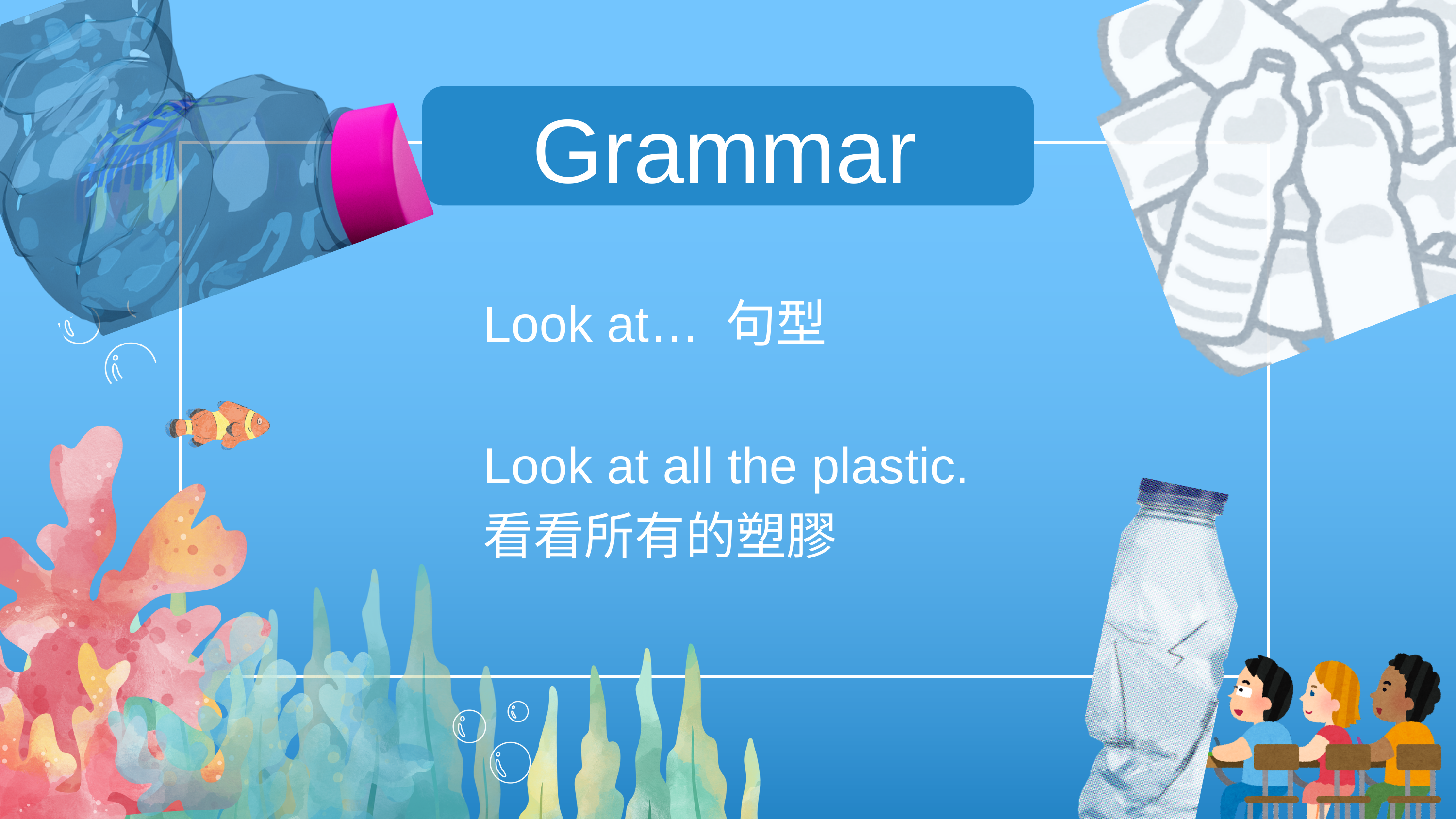

Grammar

Look at… 句型

Look at all the plastic.
看看所有的塑膠